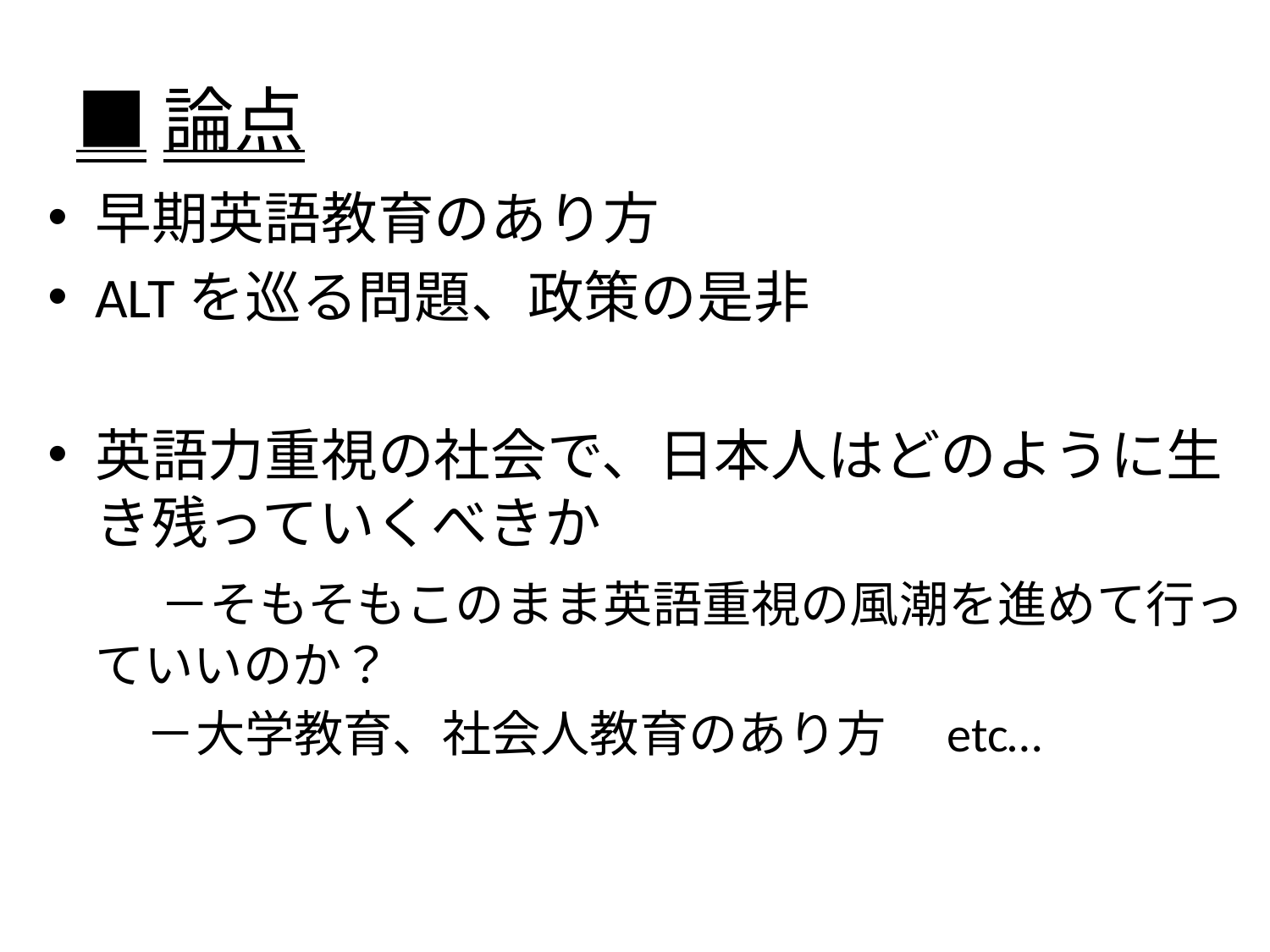

# ■論点
早期英語教育のあり方
ALTを巡る問題、政策の是非

英語力重視の社会で、日本人はどのように生き残っていくべきか
　　－そもそもこのまま英語重視の風潮を進めて行っていいのか？
　　－大学教育、社会人教育のあり方　etc…